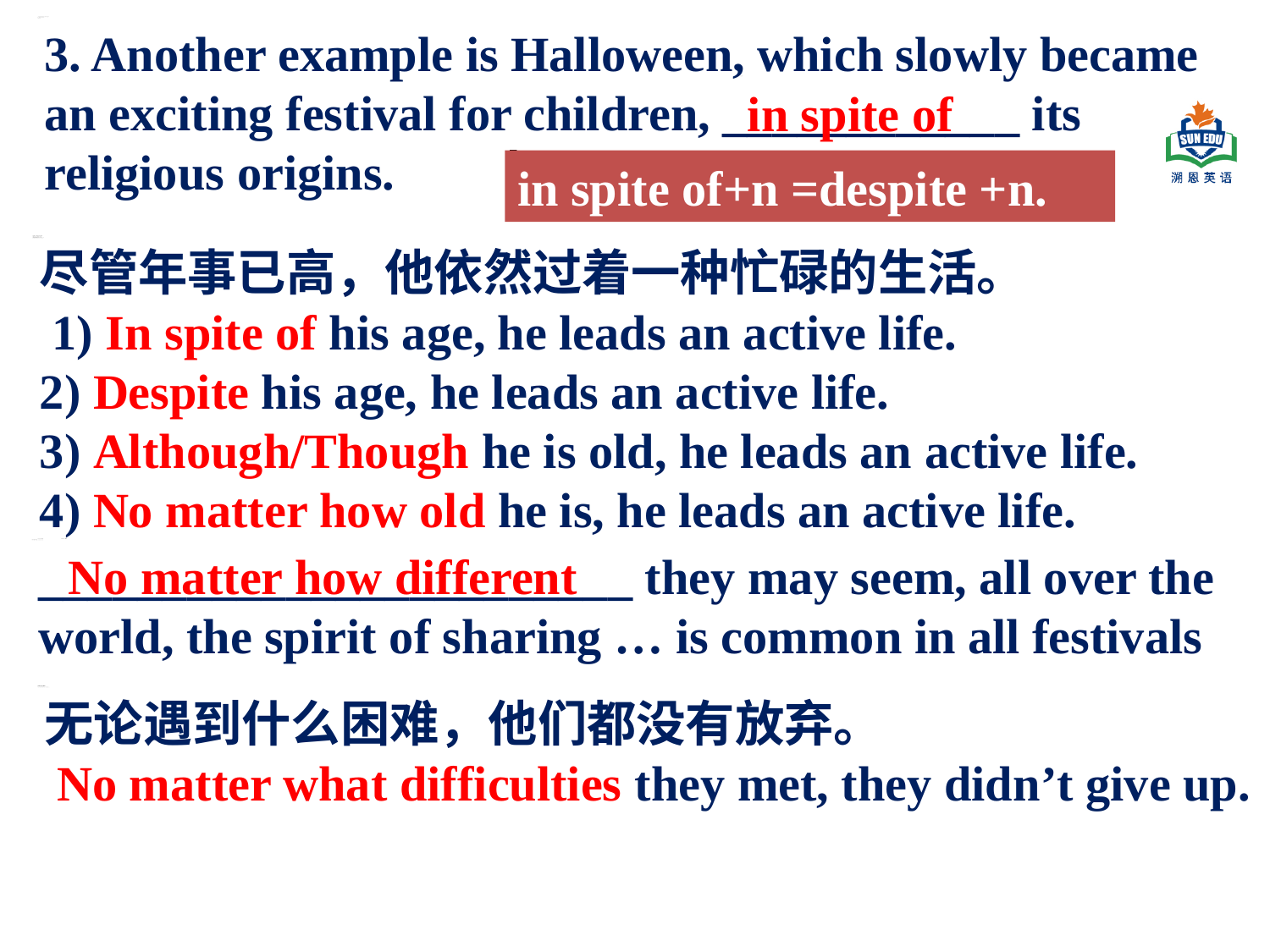

3. Another example is Halloween, which slowly became an exciting festival for children, ____________ its religious origins.
in spite of
in spite of+n =despite +n.
尽管年事已高，他依然过着一种忙碌的生活。
 1) In spite of his age, he leads an active life.
2) Despite his age, he leads an active life.
3) Although/Though he is old, he leads an active life.
4) No matter how old he is, he leads an active life.
________________________ they may seem, all over the world, the spirit of sharing … is common in all festivals
No matter how different
无论遇到什么困难，他们都没有放弃。
 No matter what difficulties they met, they didn’t give up.